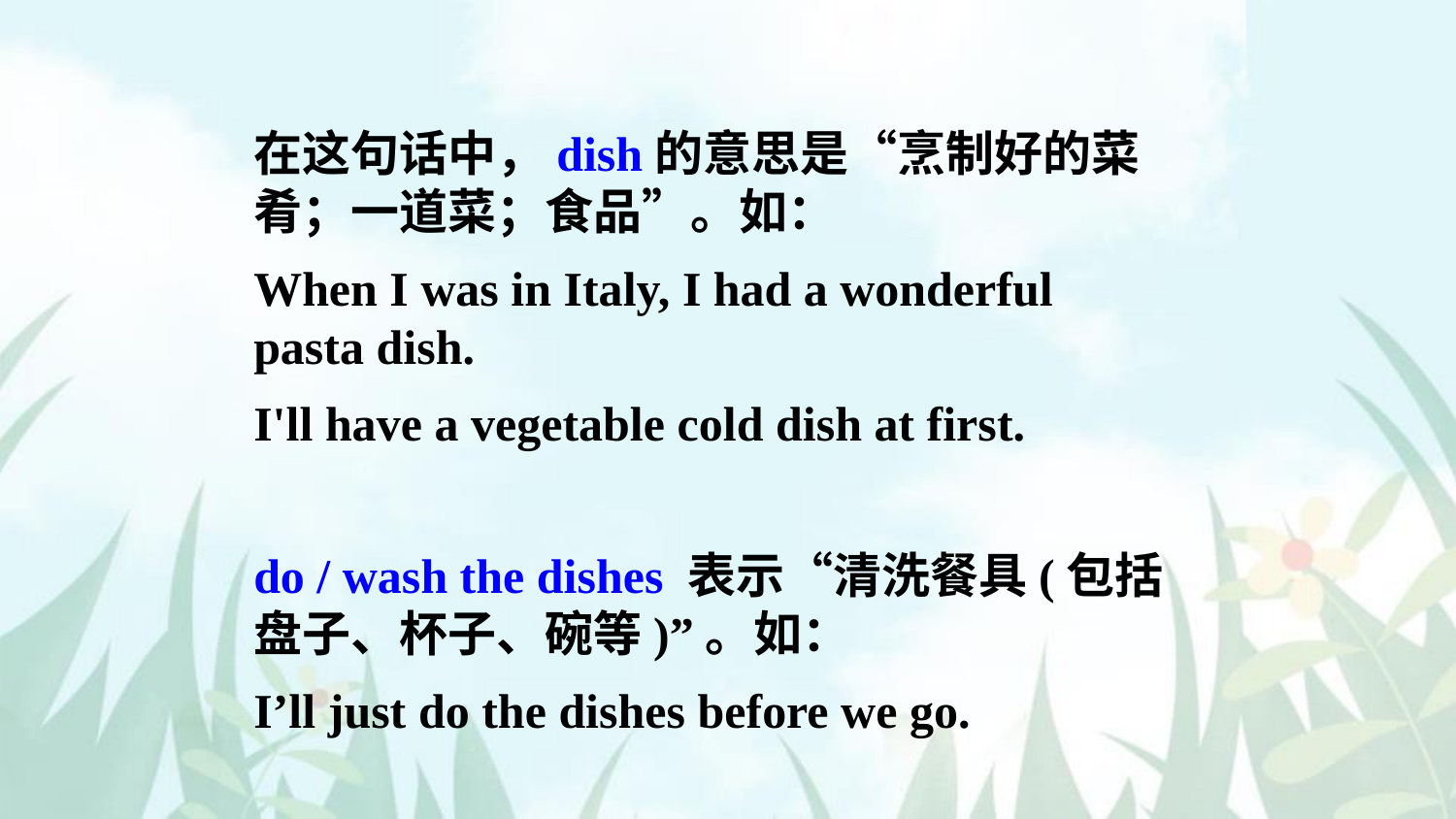

在这句话中，dish的意思是“烹制好的菜肴；一道菜；食品”。如：
When I was in Italy, I had a wonderful pasta dish.
I'll have a vegetable cold dish at first.

do / wash the dishes 表示“清洗餐具(包括盘子、杯子、碗等)”。如：
I’ll just do the dishes before we go.